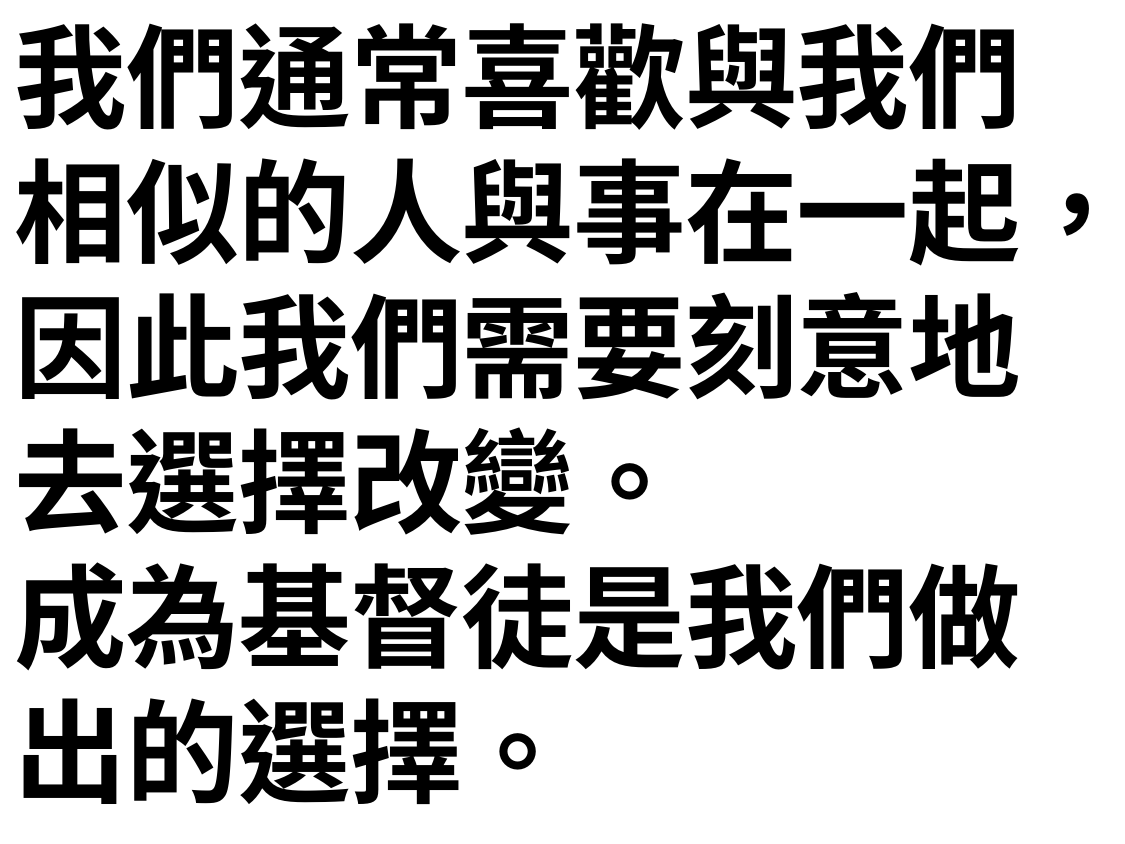

我們通常喜歡與我們相似的人與事在一起，因此我們需要刻意地去選擇改變。
成為基督徒是我們做出的選擇。